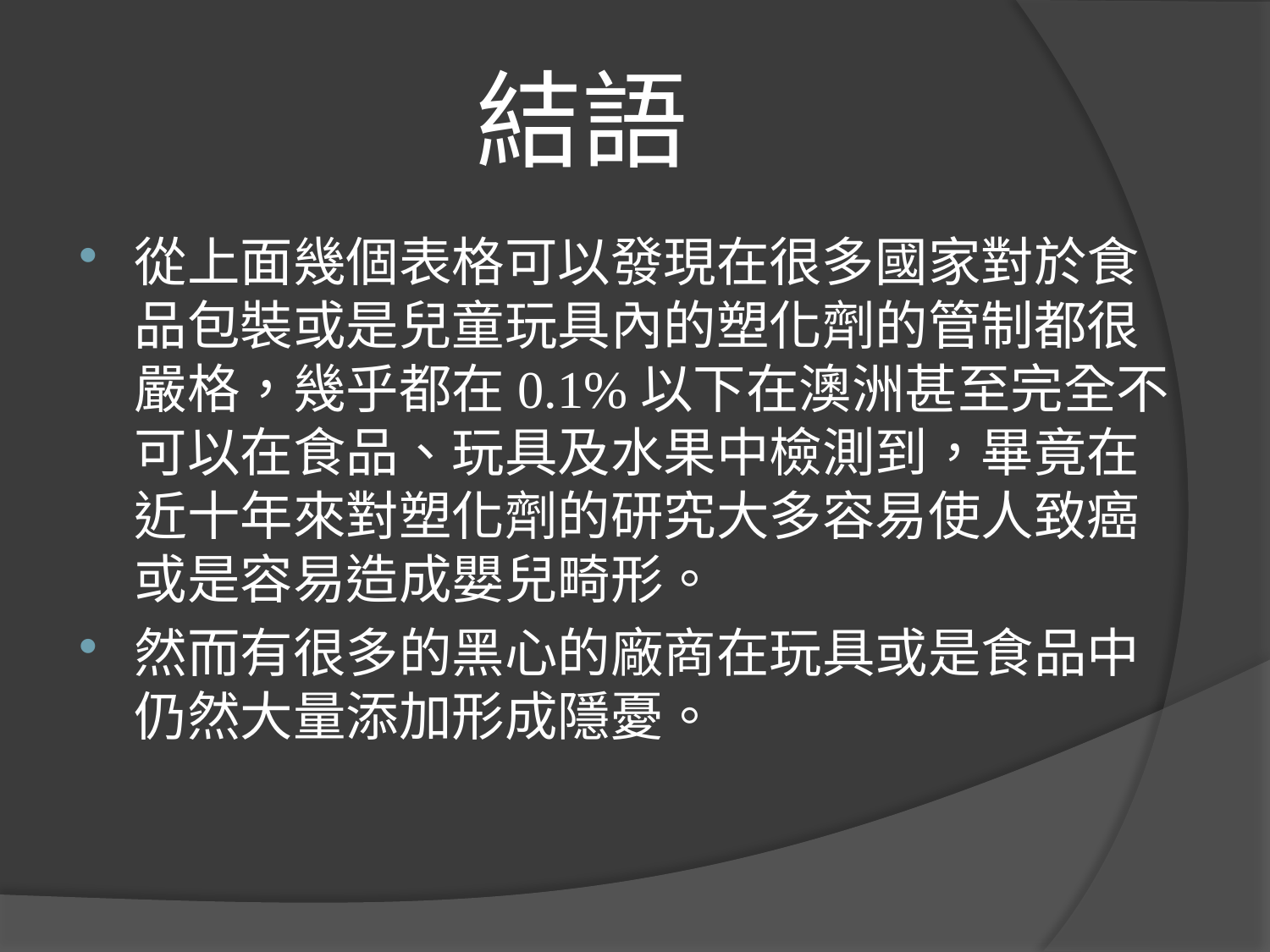

# 結語
從上面幾個表格可以發現在很多國家對於食品包裝或是兒童玩具內的塑化劑的管制都很嚴格，幾乎都在0.1%以下在澳洲甚至完全不可以在食品、玩具及水果中檢測到，畢竟在近十年來對塑化劑的研究大多容易使人致癌或是容易造成嬰兒畸形。
然而有很多的黑心的廠商在玩具或是食品中仍然大量添加形成隱憂。